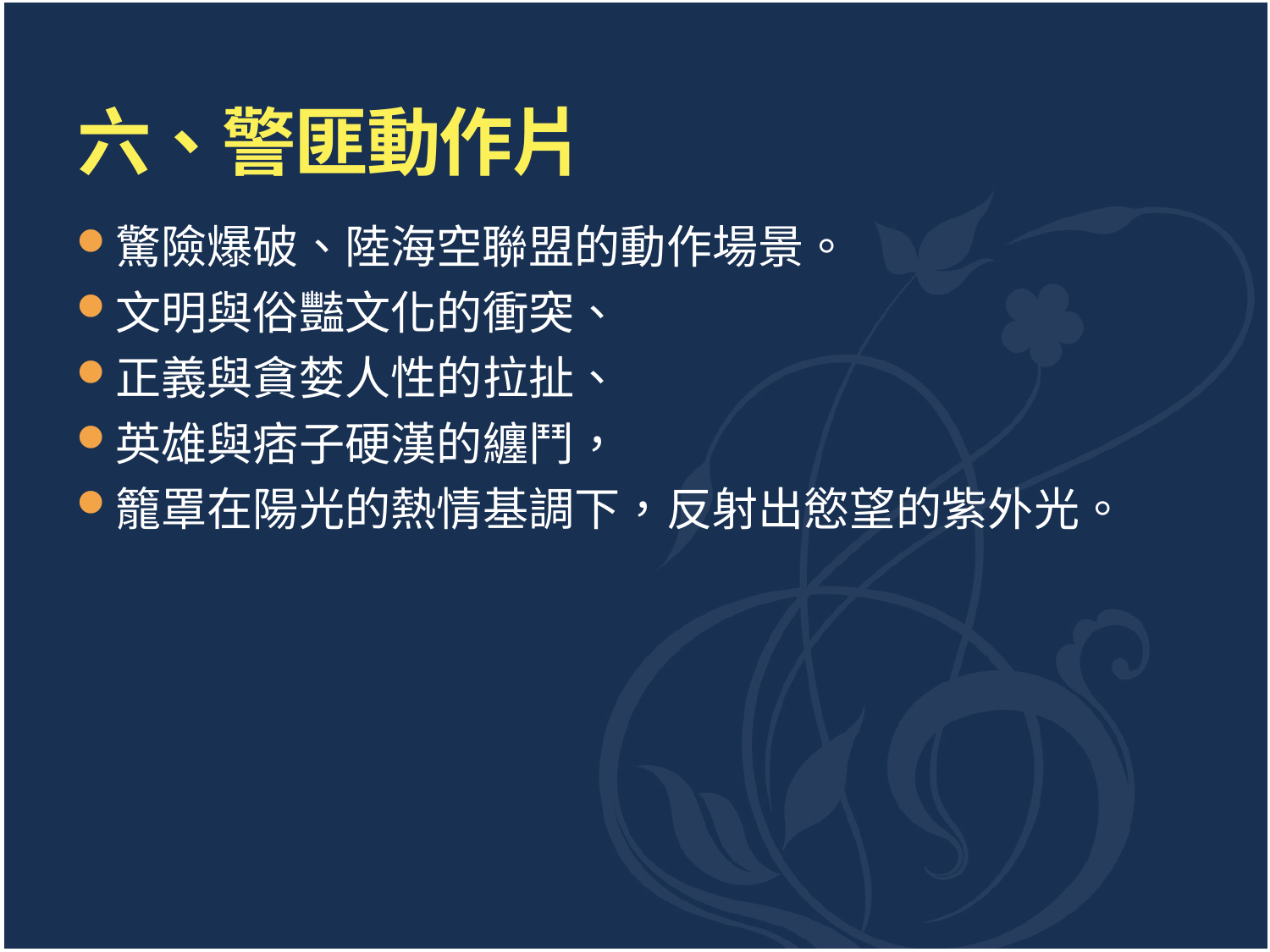

# 六、警匪動作片
驚險爆破、陸海空聯盟的動作場景。
文明與俗豔文化的衝突、
正義與貪婪人性的拉扯、
英雄與痞子硬漢的纏鬥，
籠罩在陽光的熱情基調下，反射出慾望的紫外光。